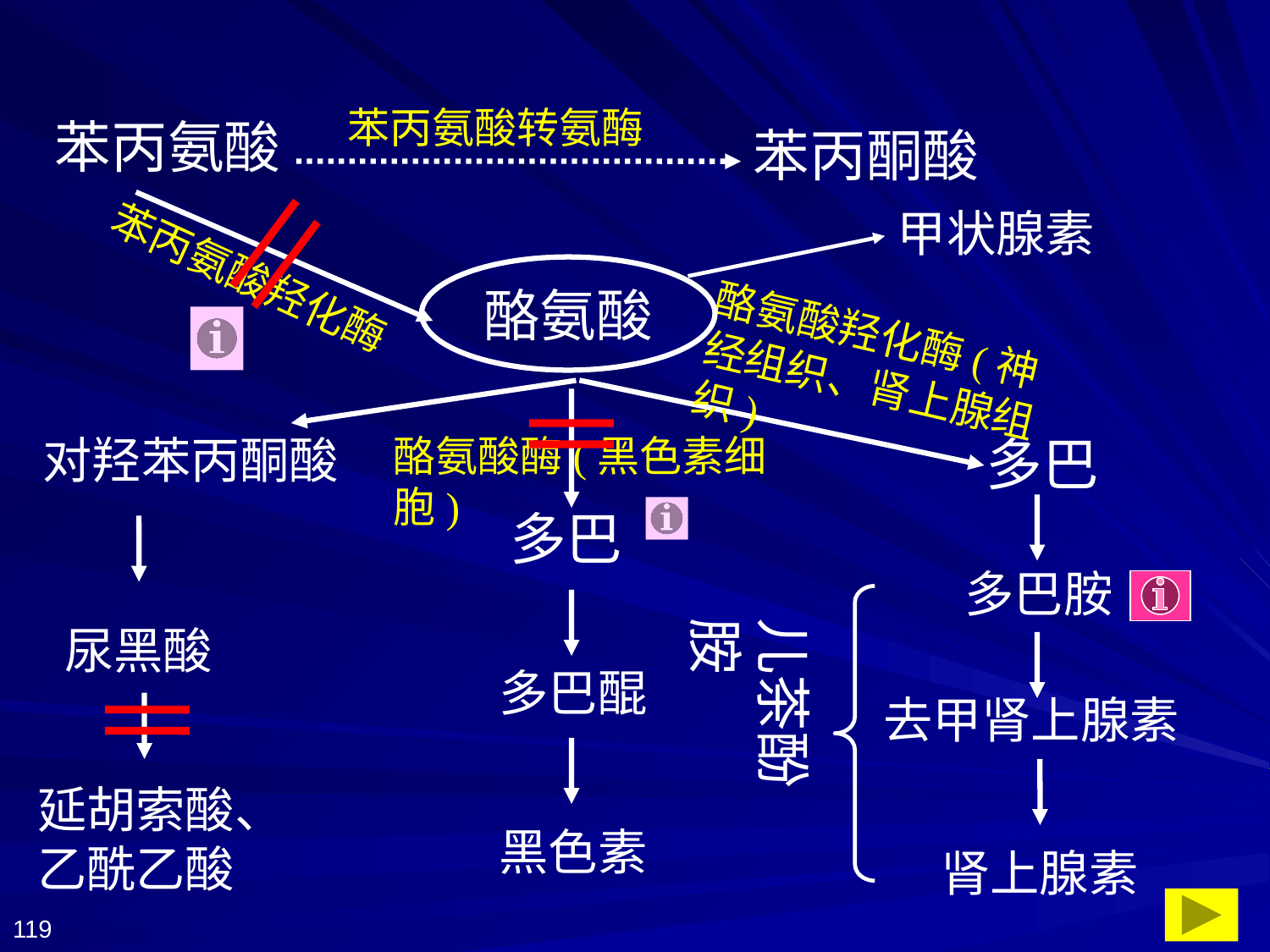

苯丙氨酸转氨酶
苯丙酮酸

苯丙氨酸
甲状腺素

苯丙氨酸羟化酶
酪氨酸
酪氨酸羟化酶(神经组织、肾上腺组织)

对羟苯丙酮酸

尿黑酸

延胡索酸、乙酰乙酸

酪氨酸酶(黑色素细胞)
多巴

多巴醌

黑色素

多巴

多巴胺

去甲肾上腺素

肾上腺素

儿茶酚胺

119